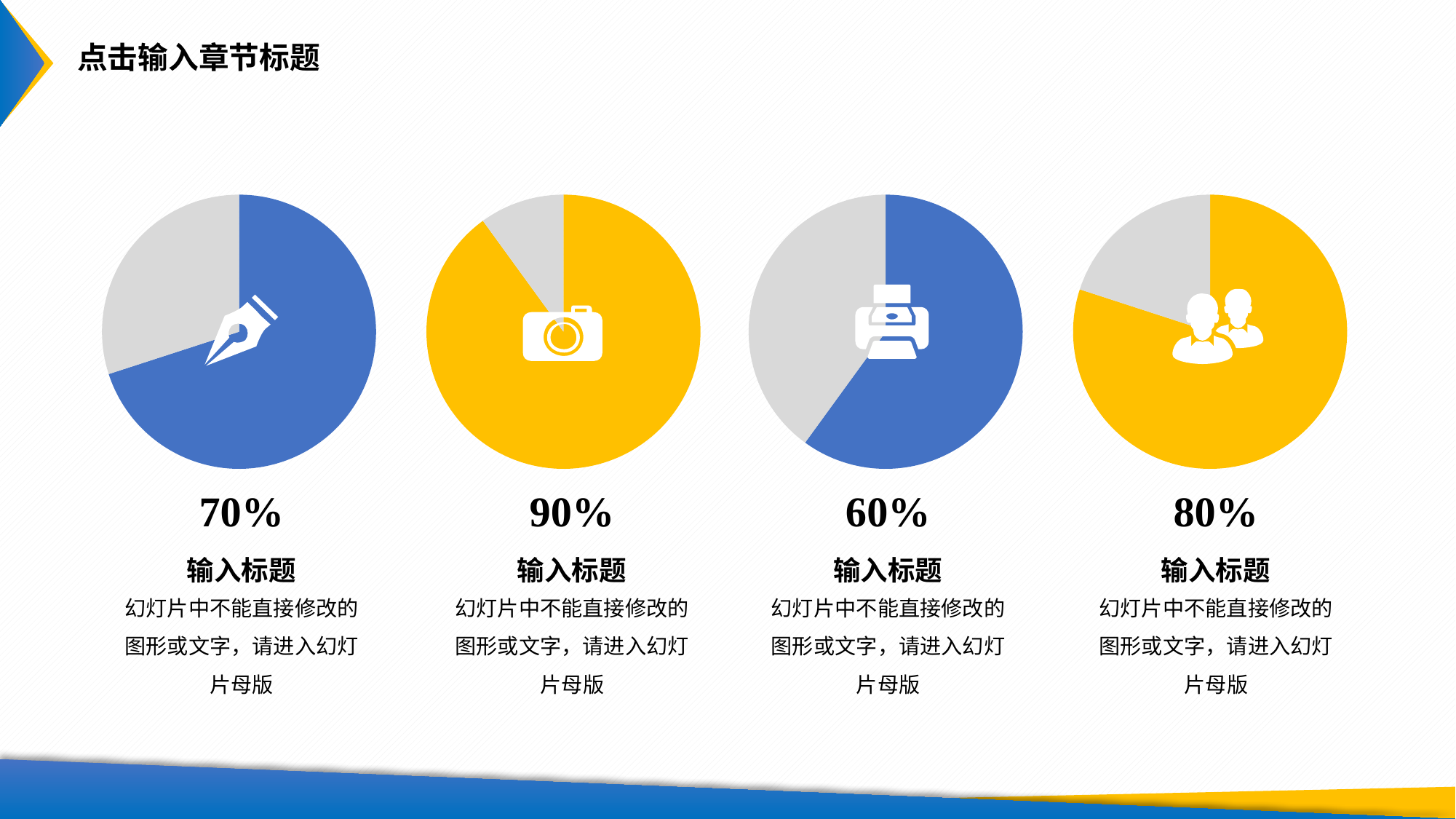

点击输入章节标题

### Chart

| Category | Sales |
|---|---|
| 1st Qtr | 7.0 |
| 2nd Qtr | 3.0 |

### Chart

| Category | Sales |
|---|---|
| 1st Qtr | 9.0 |
| 2nd Qtr | 1.0 |

### Chart

| Category | Sales |
|---|---|
| 1st Qtr | 6.0 |
| 2nd Qtr | 4.0 |

### Chart

| Category | Sales |
|---|---|
| 1st Qtr | 8.0 |
| 2nd Qtr | 2.0 |

70%
90%
60%
80%
输入标题
幻灯片中不能直接修改的图形或文字，请进入幻灯片母版
输入标题
幻灯片中不能直接修改的图形或文字，请进入幻灯片母版
输入标题
幻灯片中不能直接修改的图形或文字，请进入幻灯片母版
输入标题
幻灯片中不能直接修改的图形或文字，请进入幻灯片母版